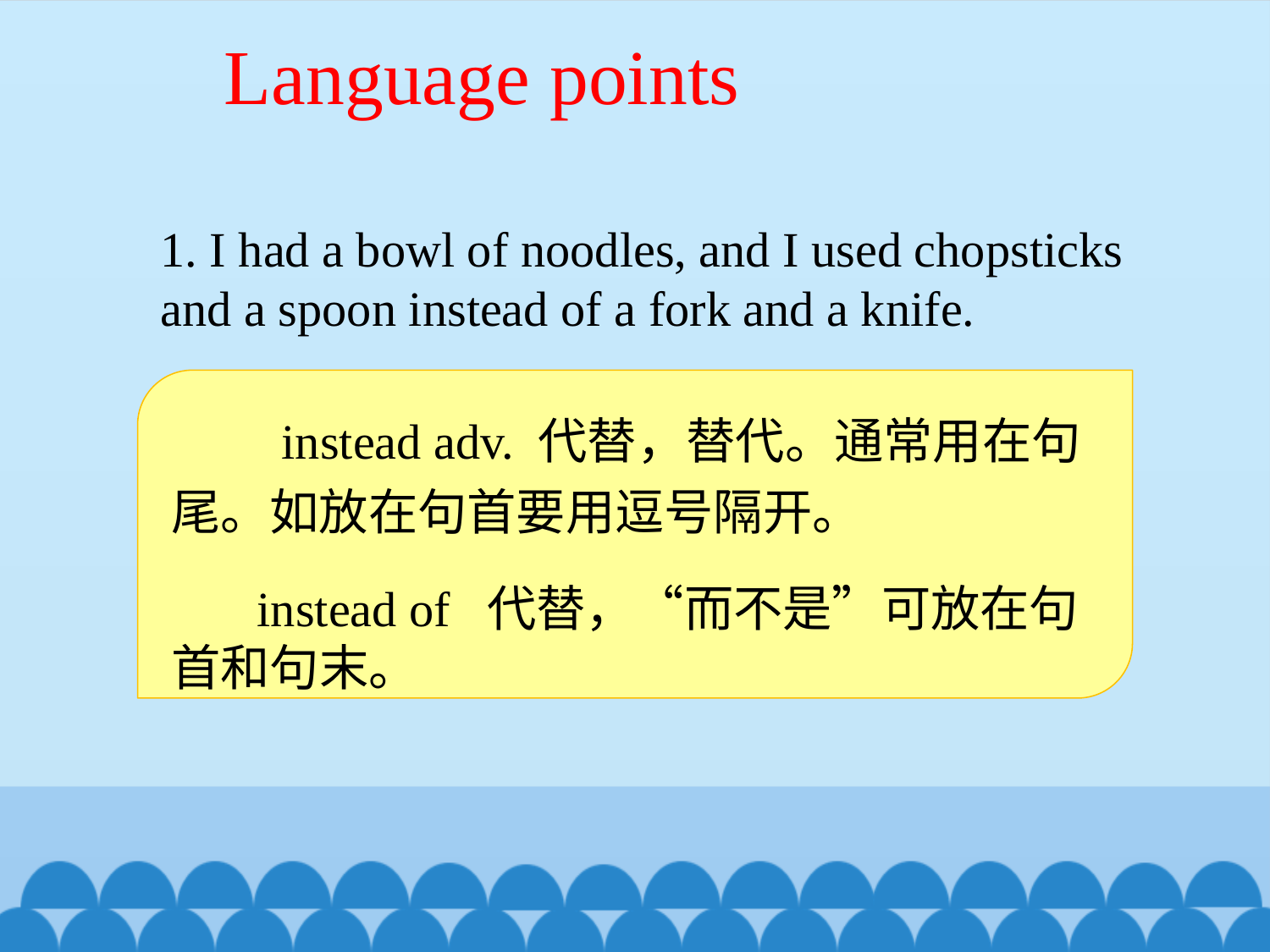

Language points
1. I had a bowl of noodles, and I used chopsticks and a spoon instead of a fork and a knife.

         instead adv. 代替，替代。通常用在句尾。如放在句首要用逗号隔开。
       instead of  代替，“而不是”可放在句首和句末。